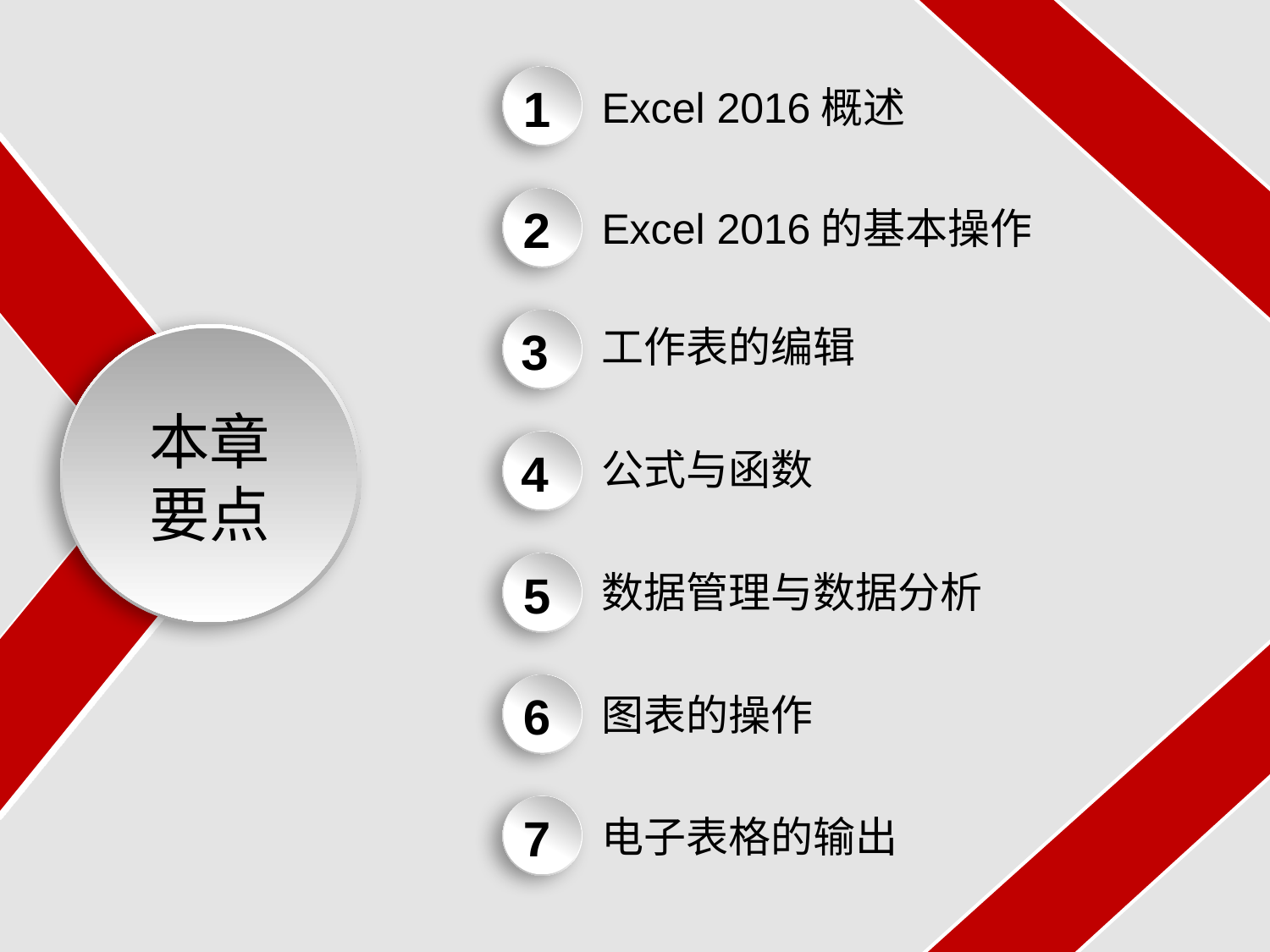

Excel 2016概述
Excel 2016的基本操作
工作表的编辑
# 本章要点
公式与函数
数据管理与数据分析
图表的操作
电子表格的输出

2